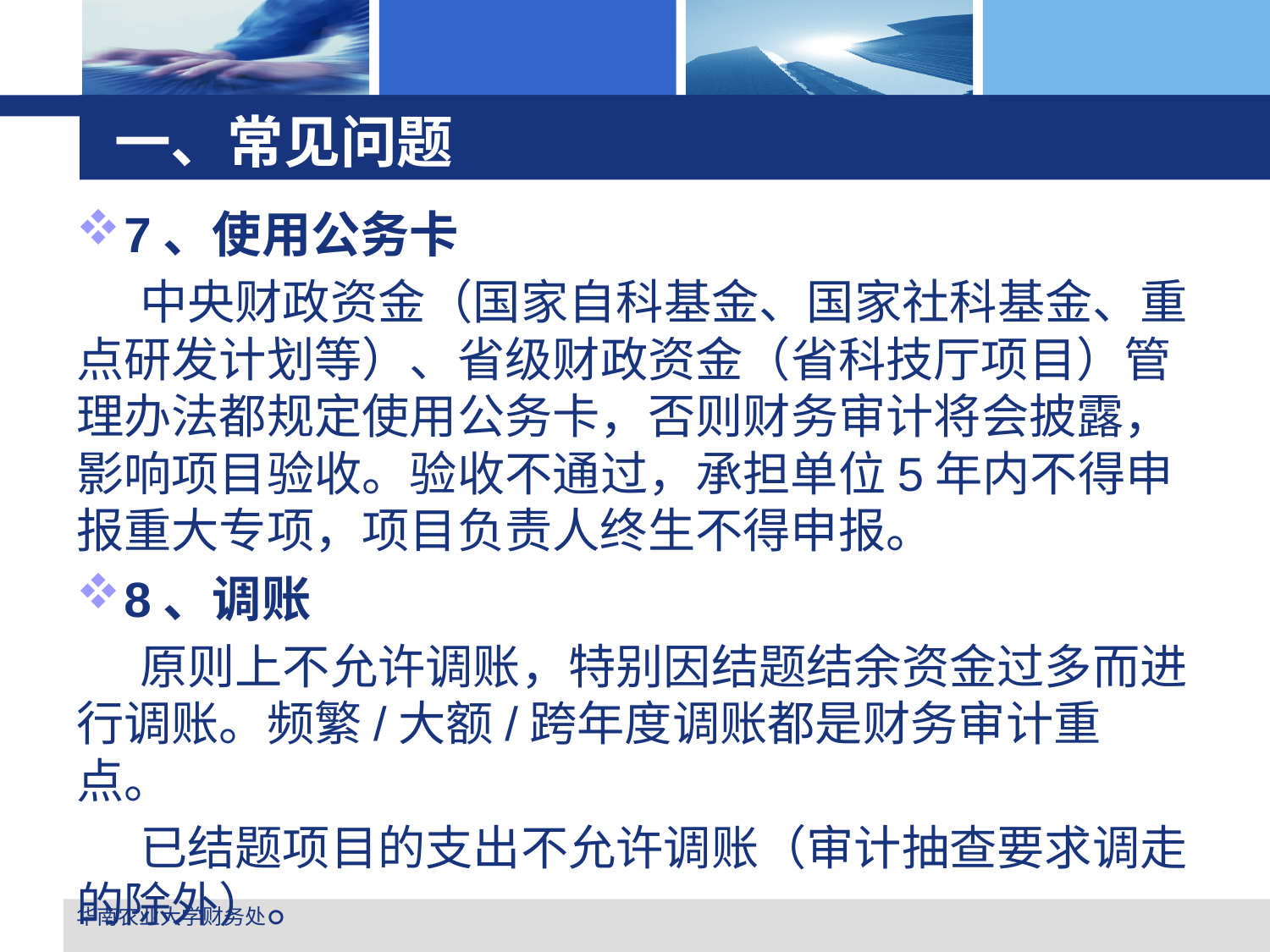

# 一、常见问题
7、使用公务卡
中央财政资金（国家自科基金、国家社科基金、重点研发计划等）、省级财政资金（省科技厅项目）管理办法都规定使用公务卡，否则财务审计将会披露，影响项目验收。验收不通过，承担单位5年内不得申报重大专项，项目负责人终生不得申报。
8、调账
原则上不允许调账，特别因结题结余资金过多而进行调账。频繁/大额/跨年度调账都是财务审计重点。
已结题项目的支出不允许调账（审计抽查要求调走的除外）。
华南农业大学财务处